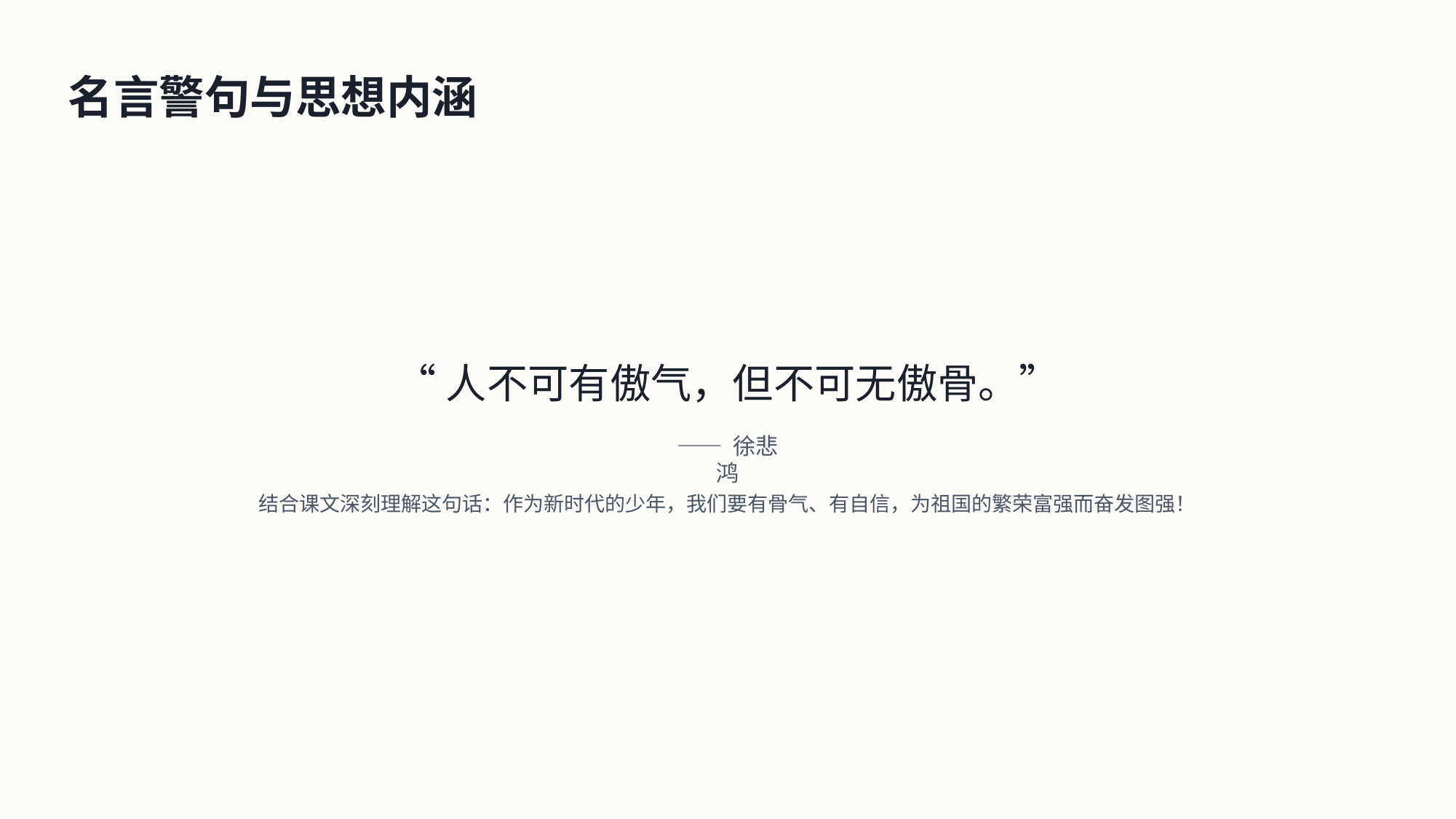

名言警句与思想内涵
“人不可有傲气，但不可无傲骨。”
—— 徐悲鸿
结合课文深刻理解这句话：作为新时代的少年，我们要有骨气、有自信，为祖国的繁荣富强而奋发图强！